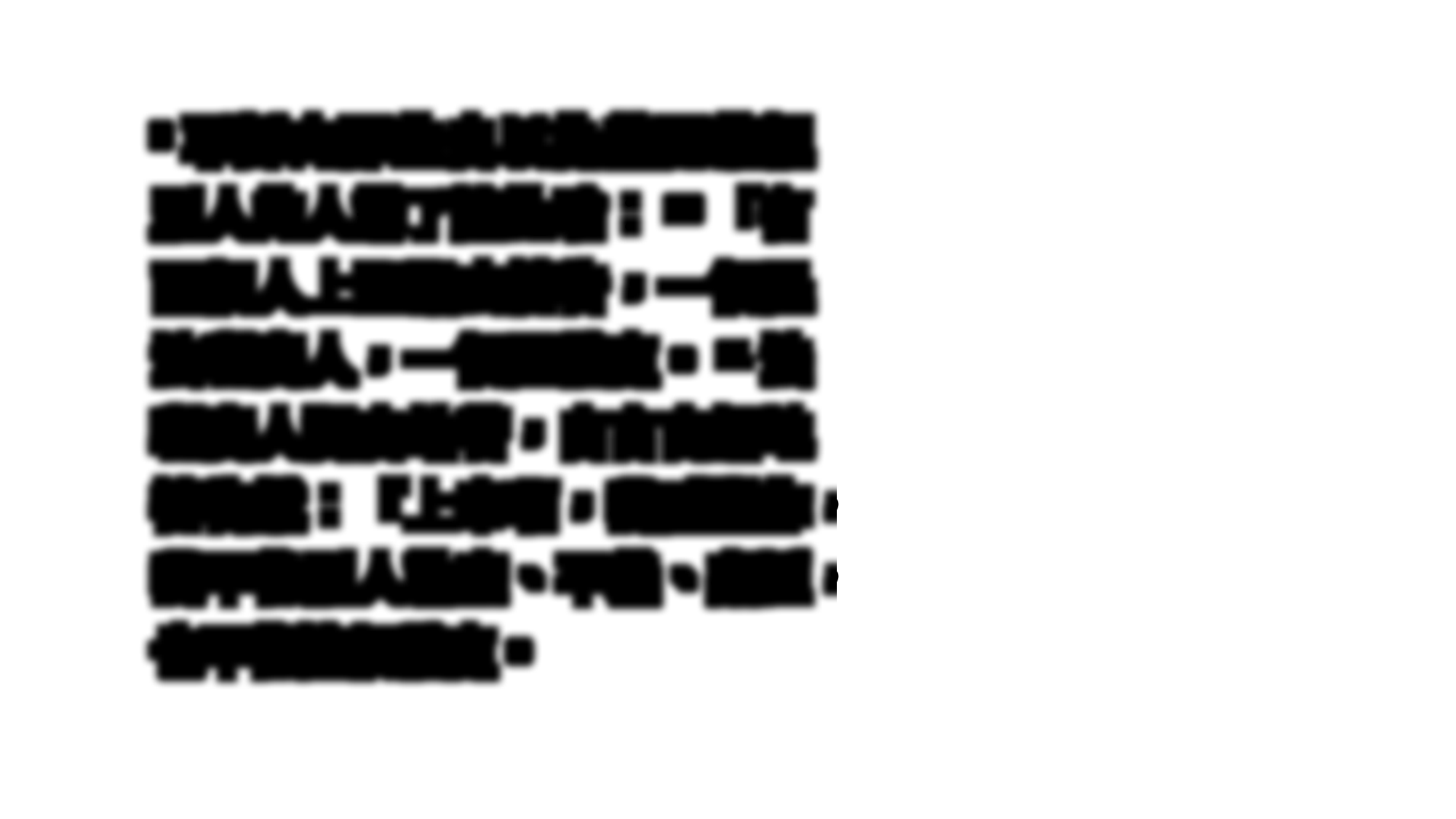

9耶穌向那些自以為義而藐視別人的人講了這比喻：10「有兩個人上聖殿去禱告，一個是法利賽人，一個是稅吏。11法利賽人獨自站著，自言自語地禱告說：『上帝啊，我感謝你，我不像別人勒索、不義、姦淫，也不像這個稅吏。